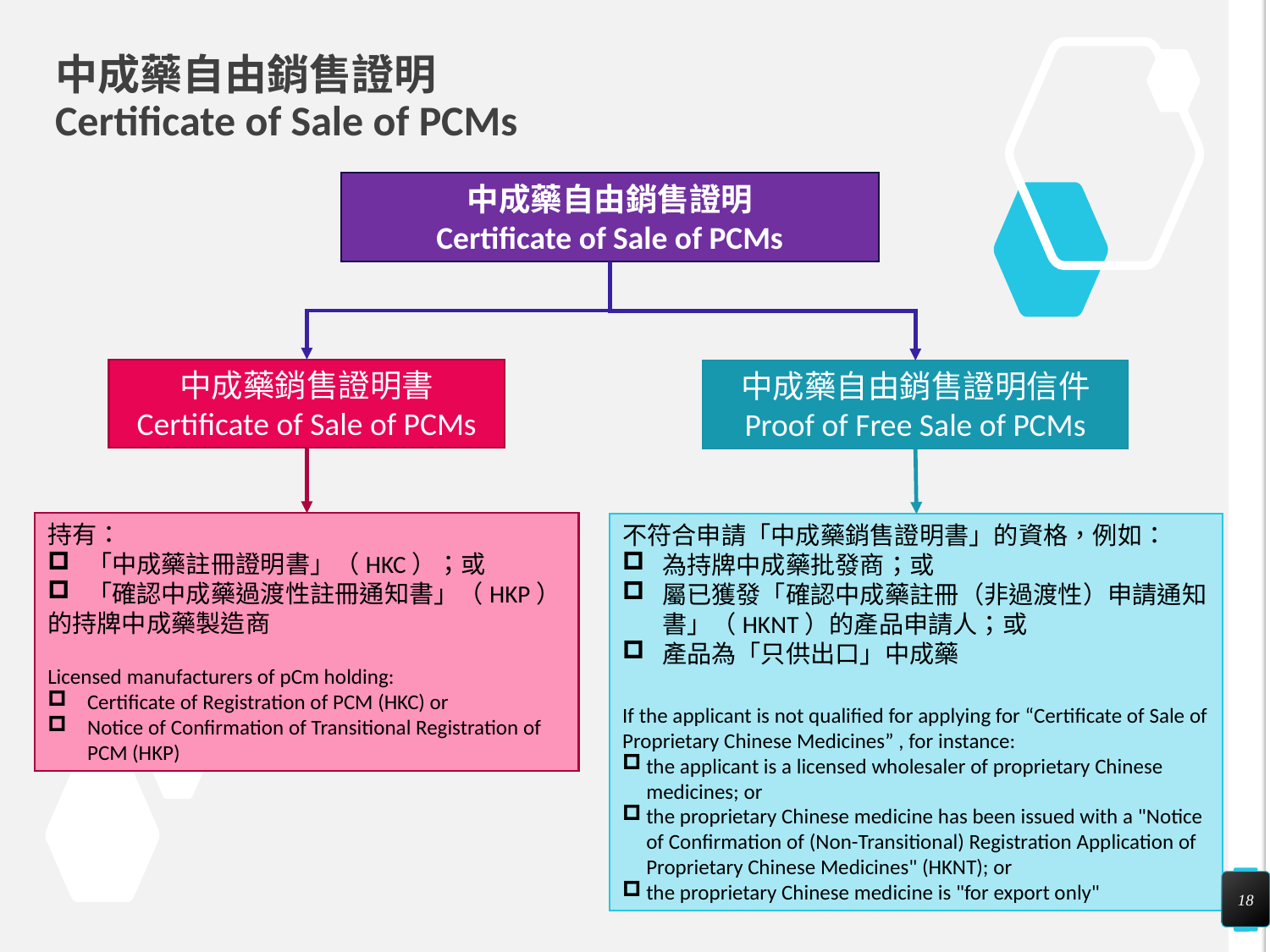

# 中成藥自由銷售證明 Certificate of Sale of PCMs
中成藥自由銷售證明
Certificate of Sale of PCMs
中成藥銷售證明書
Certificate of Sale of PCMs
中成藥自由銷售證明信件
Proof of Free Sale of PCMs
持有：
「中成藥註冊證明書」（HKC）；或
「確認中成藥過渡性註冊通知書」（HKP）
的持牌中成藥製造商

Licensed manufacturers of pCm holding:
Certificate of Registration of PCM (HKC) or
Notice of Confirmation of Transitional Registration of PCM (HKP)
不符合申請「中成藥銷售證明書」的資格，例如：
為持牌中成藥批發商；或
屬已獲發「確認中成藥註冊（非過渡性）申請通知書」（HKNT）的產品申請人；或
產品為「只供出口」中成藥

If the applicant is not qualified for applying for “Certificate of Sale of Proprietary Chinese Medicines” , for instance:
the applicant is a licensed wholesaler of proprietary Chinese medicines; or
the proprietary Chinese medicine has been issued with a "Notice of Confirmation of (Non-Transitional) Registration Application of Proprietary Chinese Medicines" (HKNT); or
the proprietary Chinese medicine is "for export only"
18